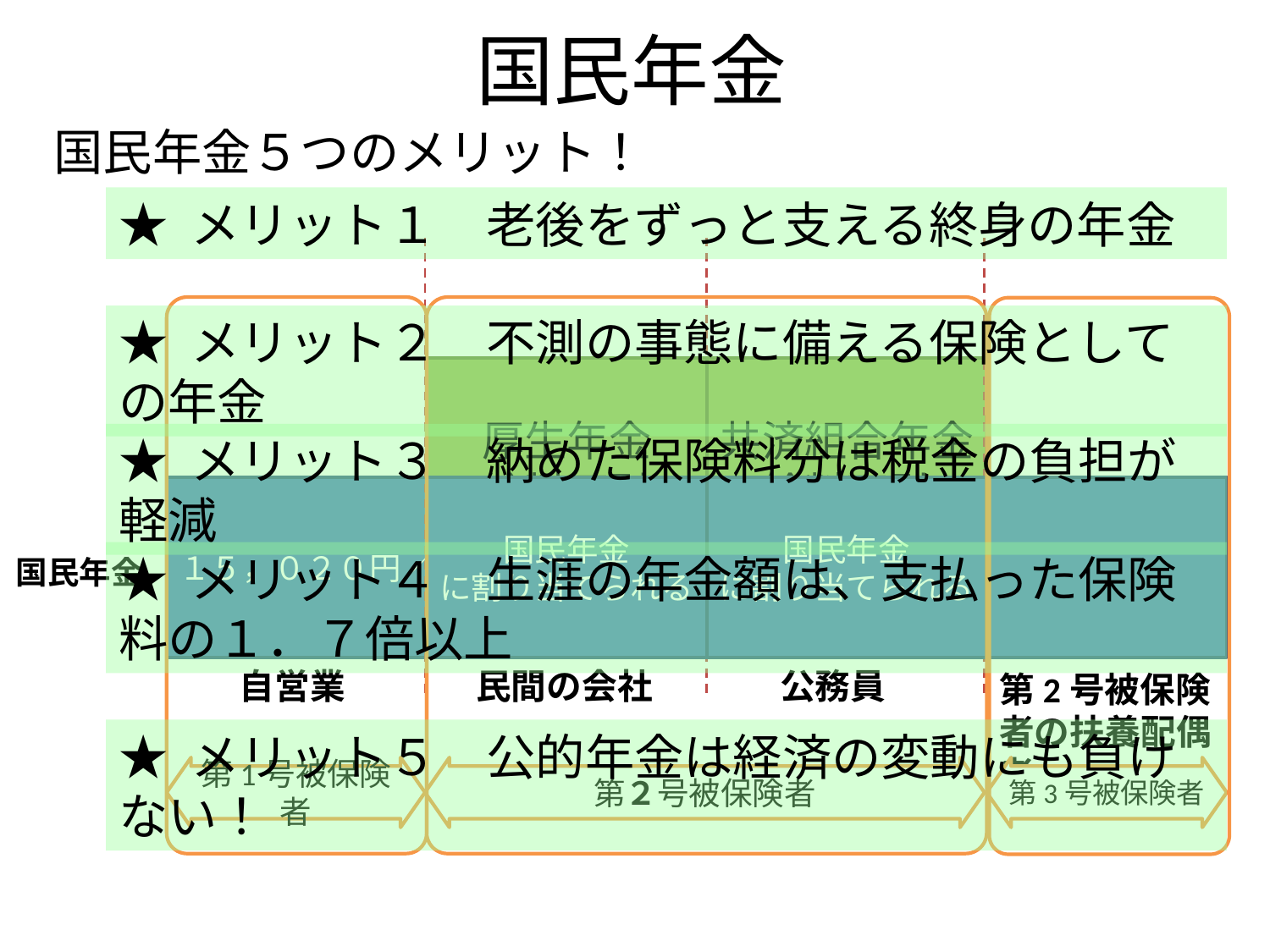

# 国民年金
国民年金５つのメリット！
★ メリット１　老後をずっと支える終身の年金

厚生年金
給料天引

共済組合年金
給料天引
１５，０２０円／月
国民年金
に割り当てられる
国民年金
に割り当てられる
国民年金
自営業
民間の会社
公務員
第2号被保険者の扶養配偶者
第1号被保険者
第２号被保険者
第3号被保険者
★ メリット２　不測の事態に備える保険としての年金
★ メリット３　納めた保険料分は税金の負担が軽減
★ メリット４　生涯の年金額は、支払った保険料の１．７倍以上
★ メリット５　公的年金は経済の変動にも負けない！